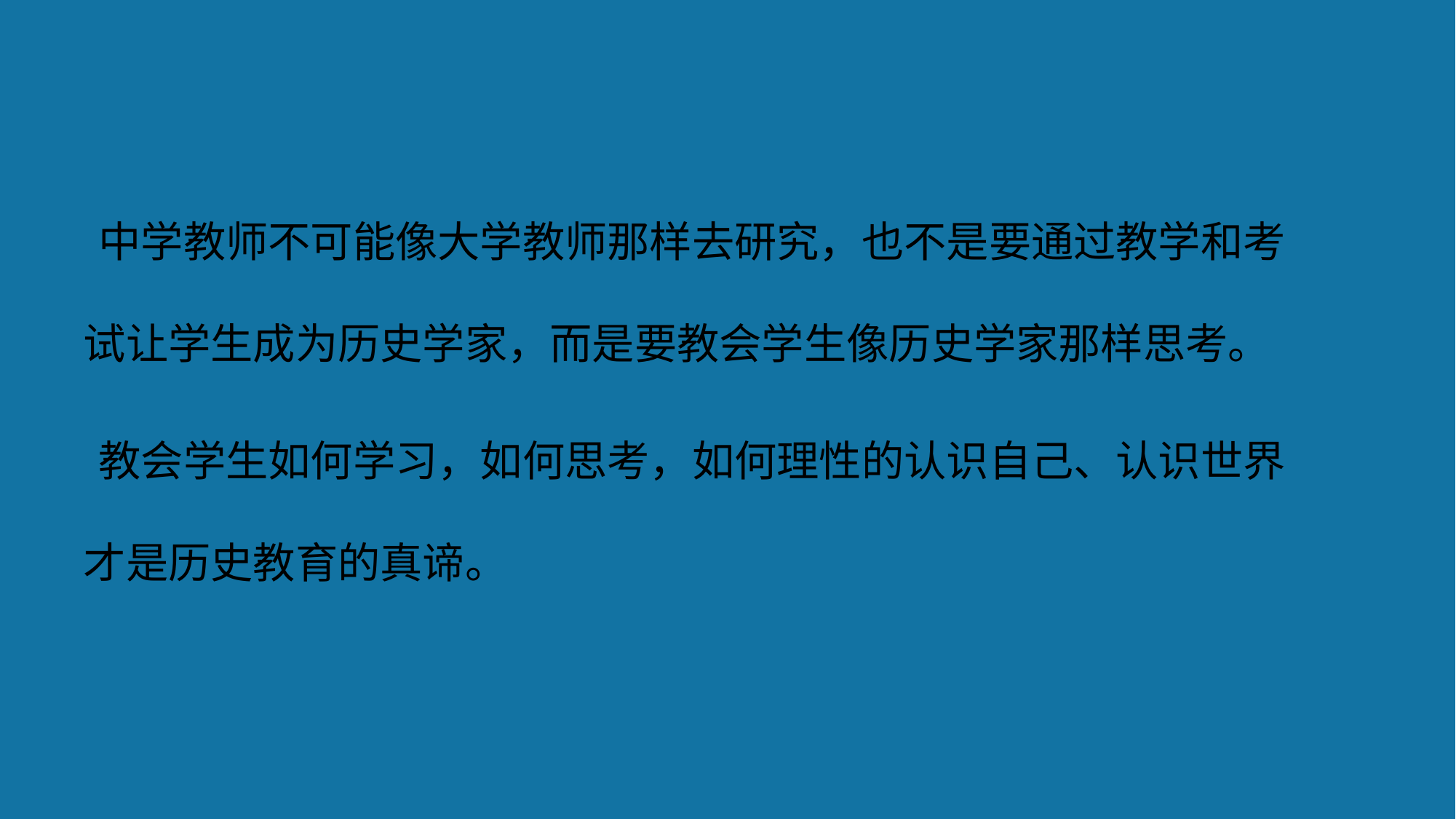

教师的作用

中学教师不可能像大学教师那样去研究，也不是要通过教学和考试让学生成为历史学家，而是要教会学生像历史学家那样思考。
教会学生如何学习，如何思考，如何理性的认识自己、认识世界才是历史教育的真谛。